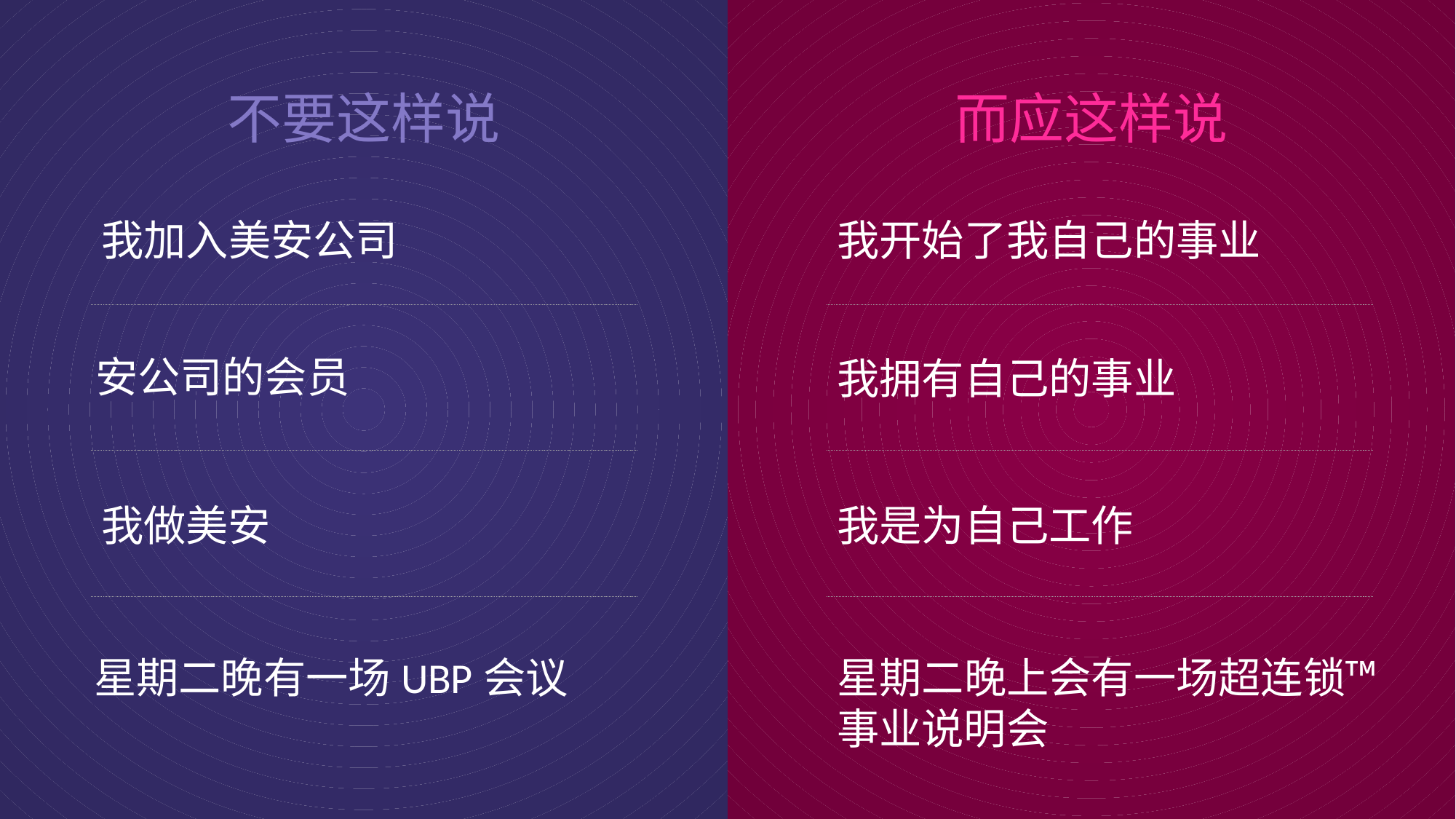

不要这样说
而应这样说
我加入美安公司
我开始了我自己的事业
安公司的会员
我拥有自己的事业
我做美安
我是为自己工作
星期二晚有一场UBP会议
星期二晚上会有一场超连锁™事业说明会